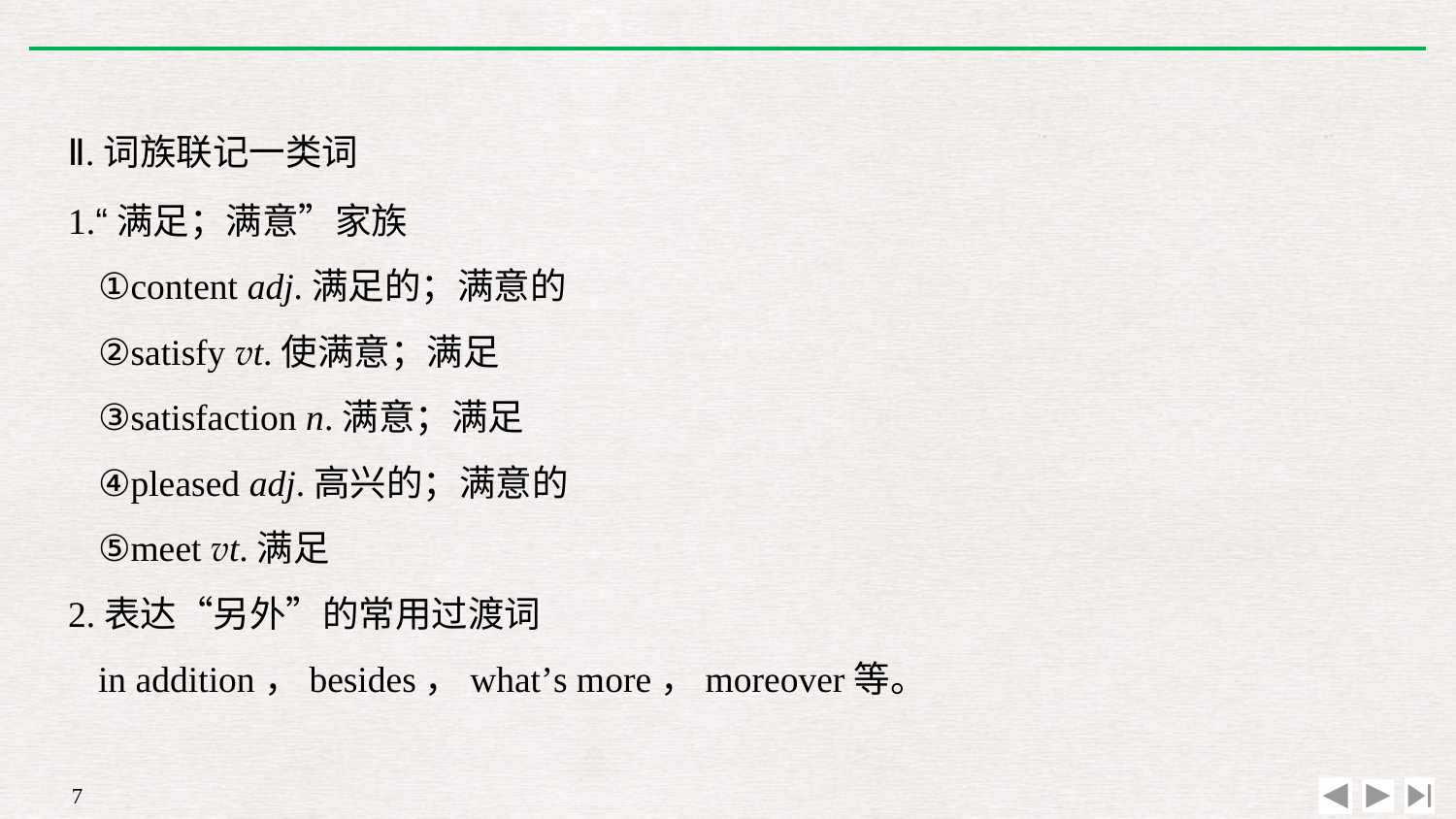

Ⅱ.词族联记一类词
1.“满足；满意”家族
	①content adj.满足的；满意的
	②satisfy vt.使满意；满足
	③satisfaction n.满意；满足
	④pleased adj.高兴的；满意的
	⑤meet vt.满足
2.表达“另外”的常用过渡词
	in addition，besides，what’s more，moreover等。